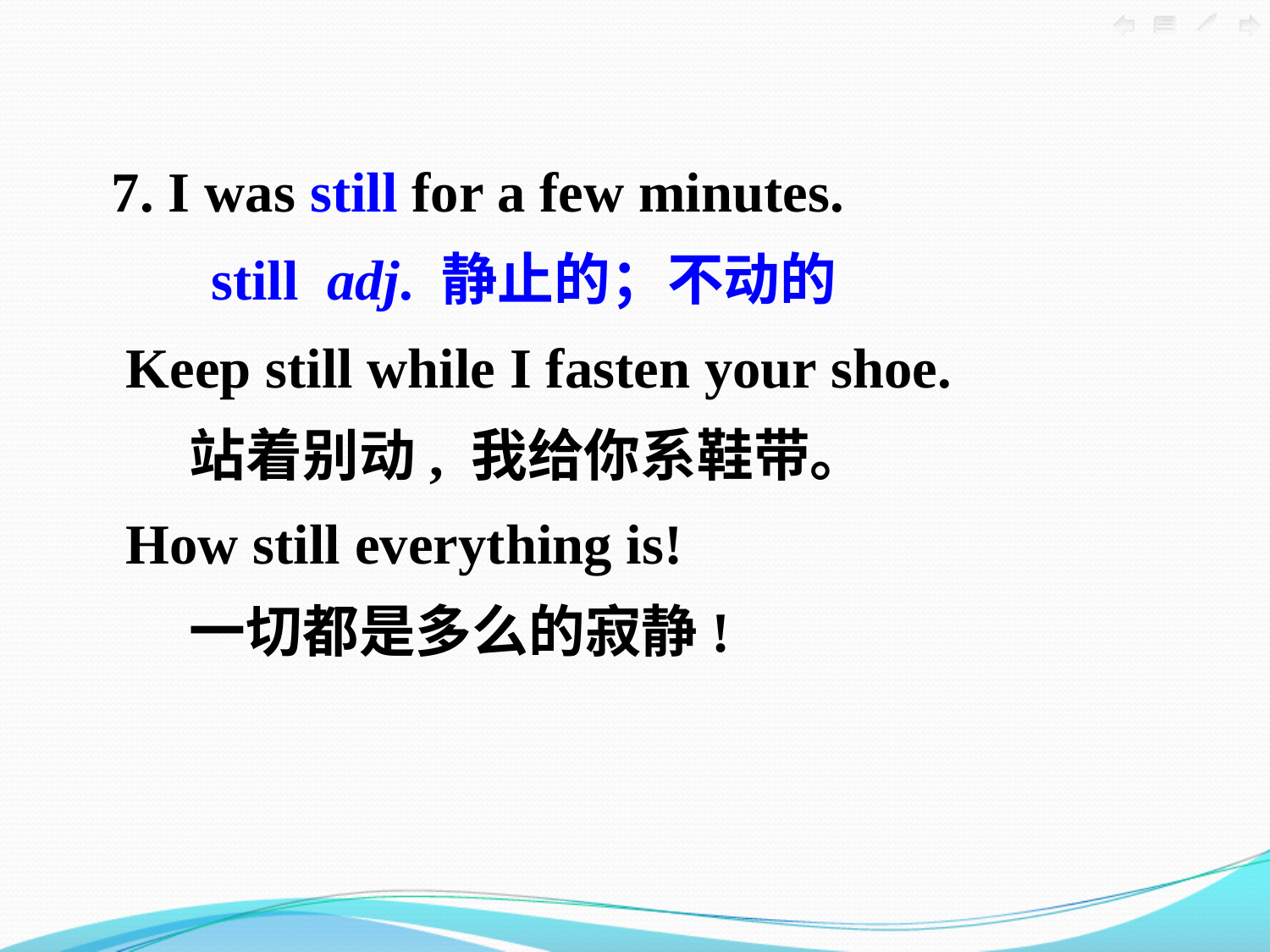

7. I was still for a few minutes.
       still  adj. 静止的；不动的
 Keep still while I fasten your shoe.
     站着别动, 我给你系鞋带。
 How still everything is!
     一切都是多么的寂静!